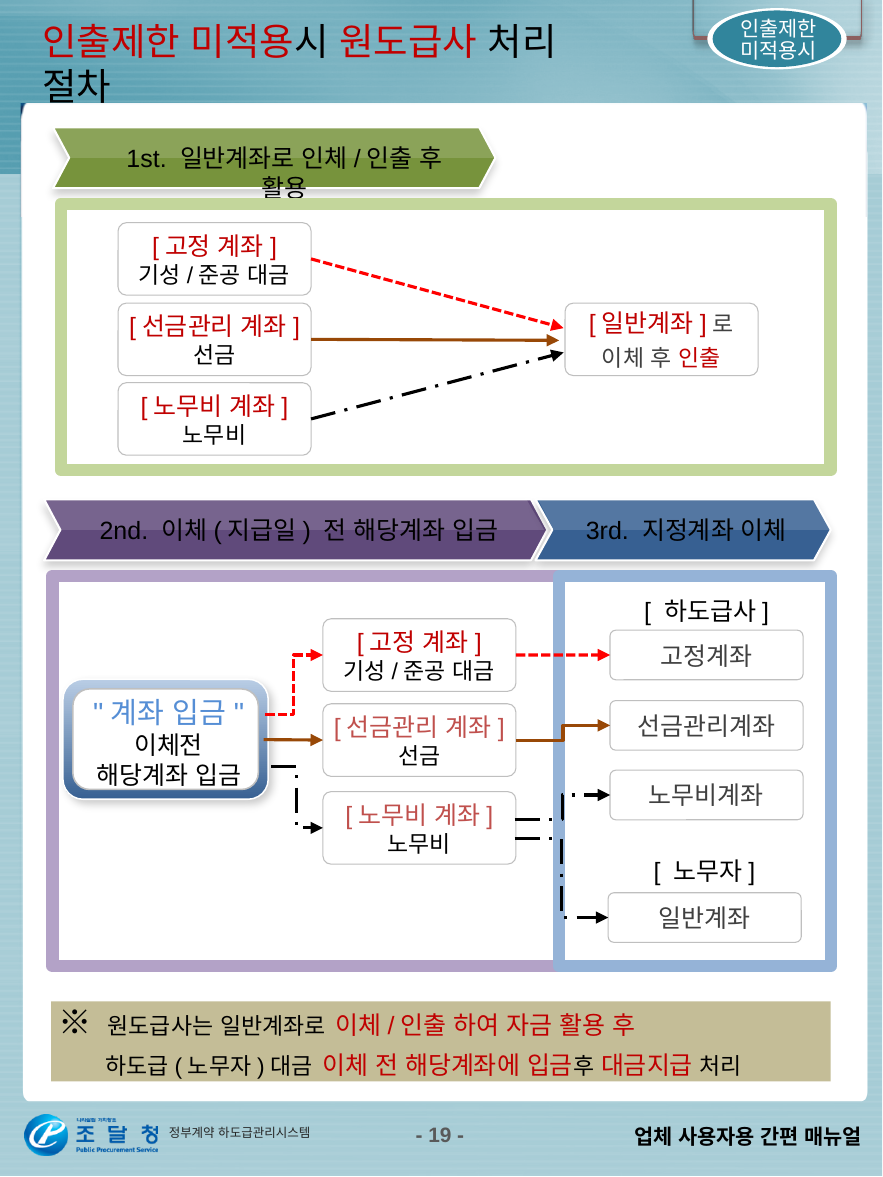

인출제한
미적용시
인출제한 미적용시 원도급사 처리 절차

1st. 일반계좌로 인체/인출 후 활용

[고정 계좌]
기성/준공 대금
[선금관리 계좌]
선금
[일반계좌]로
이체 후 인출

[노무비 계좌]
노무비

2nd. 이체(지급일) 전 해당계좌 입금
3rd. 지정계좌 이체

[ 하도급사]
[고정 계좌]
기성/준공 대금
고정계좌

"계좌 입금"
이체전
해당계좌 입금
선금관리계좌

[선금관리 계좌]
선금

노무비계좌
[노무비 계좌]
노무비

[ 노무자]
일반계좌
 ※ 원도급사는 일반계좌로 이체/인출 하여 자금 활용 후
     하도급(노무자)대금 이체 전 해당계좌에 입금후 대금지급 처리